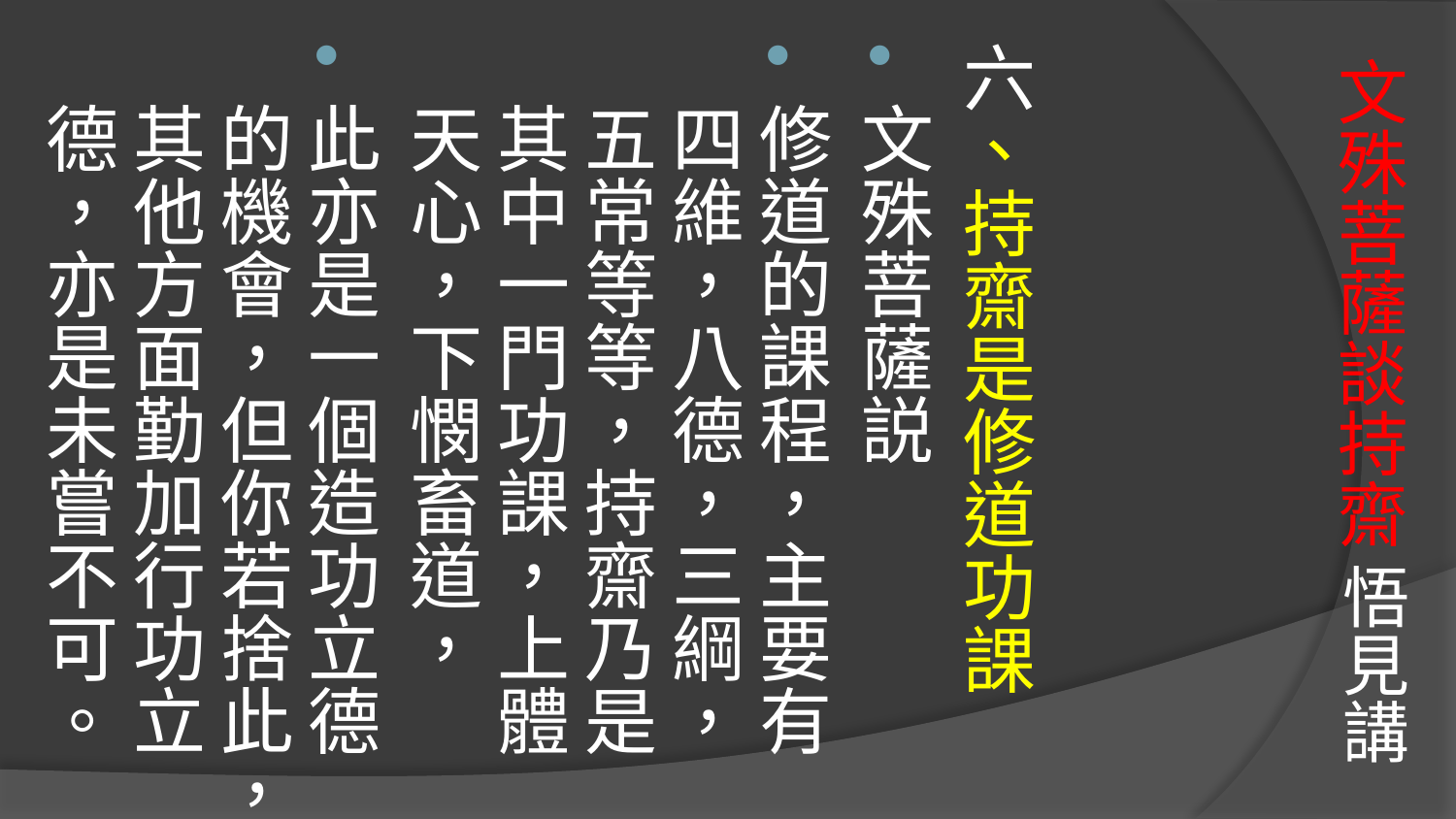

六、持齋是修道功課
文殊菩薩説
修道的課程，主要有四維，八德，三綱，五常等等，持齋乃是其中一門功課，上體天心，下憫畜道，
此亦是一個造功立德的機會，但你若捨此，其他方面勤加行功立德，亦是未嘗不可。
# 文殊菩薩談持齋 悟見講